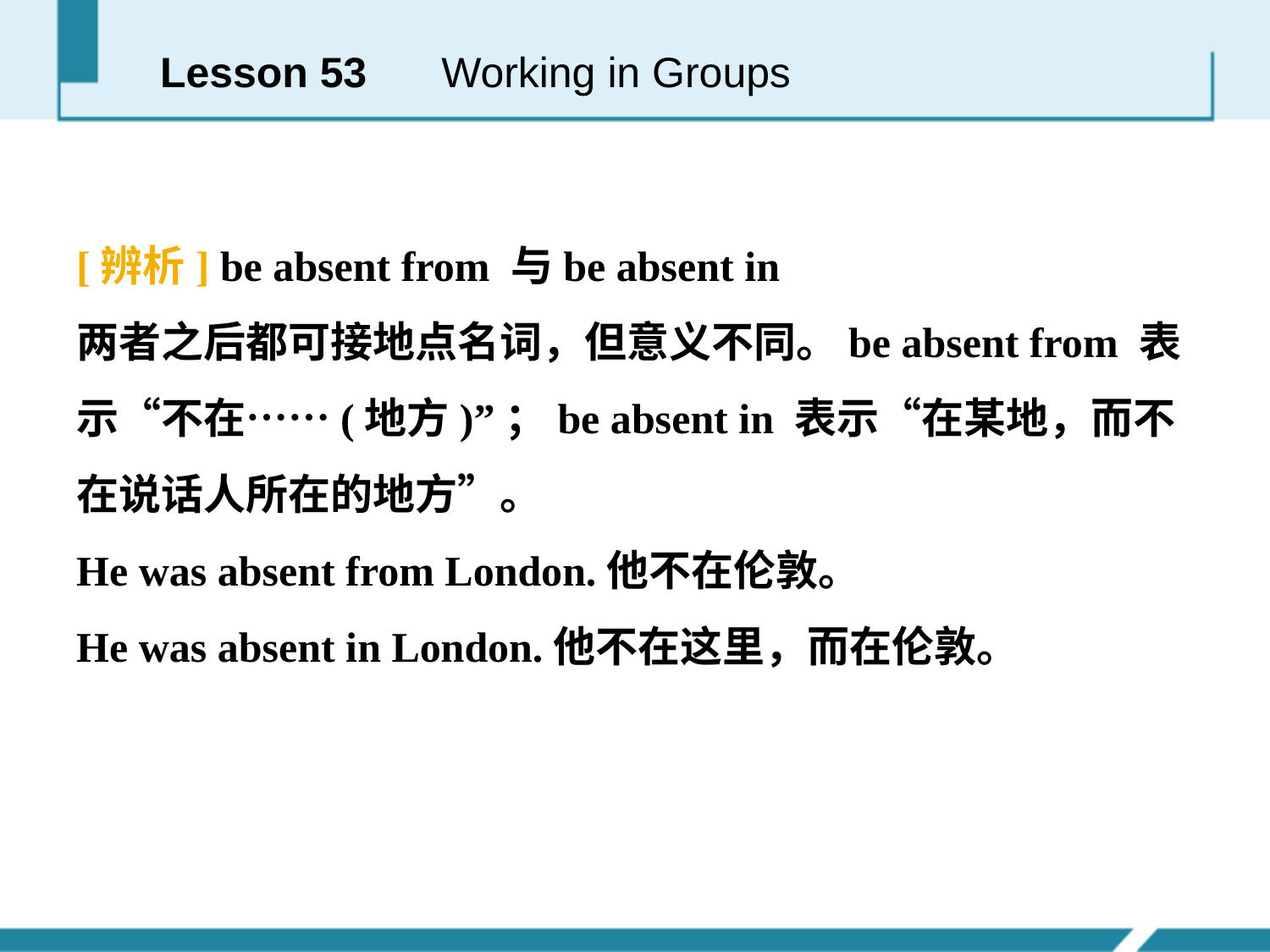

Lesson 53 　Working in Groups

[辨析] be absent from 与be absent in
两者之后都可接地点名词，但意义不同。be absent from 表示“不在……(地方)”；be absent in 表示“在某地，而不在说话人所在的地方”。
He was absent from London.他不在伦敦。
He was absent in London.他不在这里，而在伦敦。